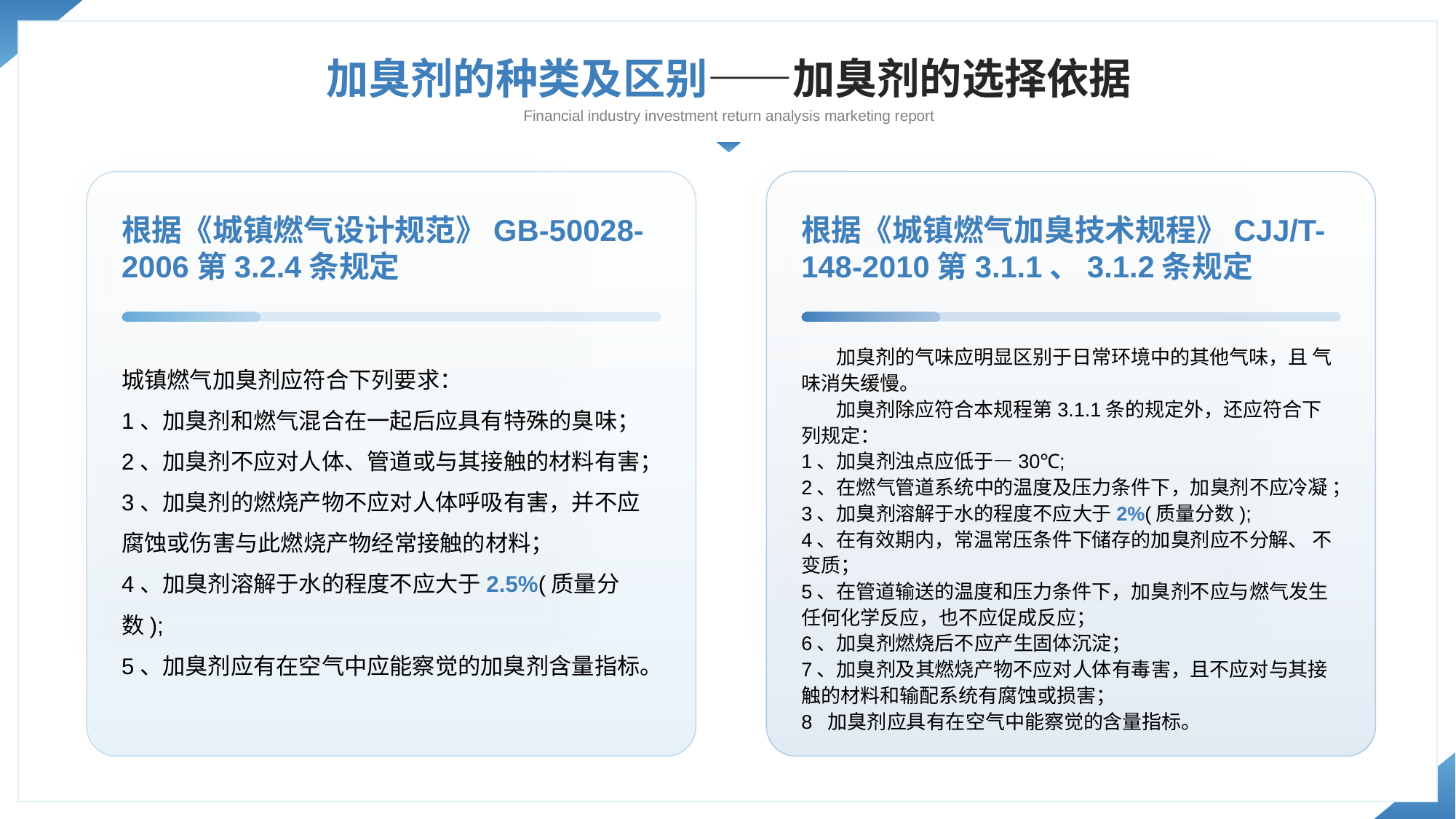

加臭剂的种类及区别——加臭剂的选择依据
Financial industry investment return analysis marketing report

根据《城镇燃气设计规范》GB-50028-2006第3.2.4条规定
根据《城镇燃气加臭技术规程》CJJ/T-148-2010第3.1.1、3.1.2条规定

       加臭剂的气味应明显区别于日常环境中的其他气味，且 气味消失缓慢。
       加臭剂除应符合本规程第3.1.1条的规定外，还应符合下列规定：
1、加臭剂浊点应低于—30℃;
2、在燃气管道系统中的温度及压力条件下，加臭剂不应冷凝 ；
3、加臭剂溶解于水的程度不应大于2%(质量分数);
4、在有效期内，常温常压条件下储存的加臭剂应不分解、 不变质；
5、在管道输送的温度和压力条件下，加臭剂不应与燃气发生任何化学反应，也不应促成反应；
6、加臭剂燃烧后不应产生固体沉淀；
7、加臭剂及其燃烧产物不应对人体有毒害，且不应对与其接触的材料和输配系统有腐蚀或损害；
8  加臭剂应具有在空气中能察觉的含量指标。

城镇燃气加臭剂应符合下列要求：
1、加臭剂和燃气混合在一起后应具有特殊的臭味；
2、加臭剂不应对人体、管道或与其接触的材料有害；
3、加臭剂的燃烧产物不应对人体呼吸有害，并不应腐蚀或伤害与此燃烧产物经常接触的材料；
4、加臭剂溶解于水的程度不应大于2.5%(质量分数);
5、加臭剂应有在空气中应能察觉的加臭剂含量指标。